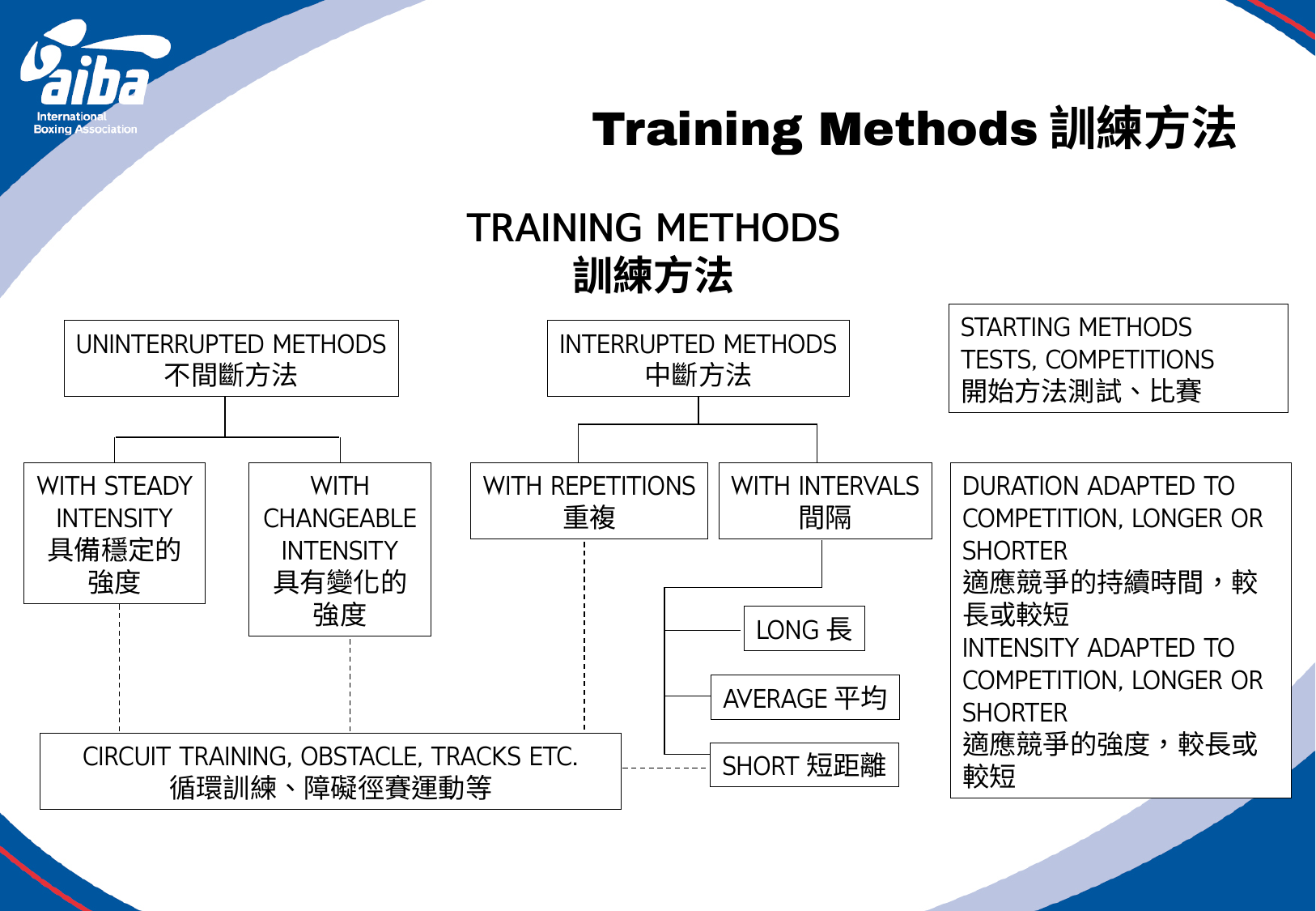

# Training Methods訓練方法
TRAINING METHODS
訓練方法
STARTING METHODS TESTS, COMPETITIONS
開始方法測試、比賽
UNINTERRUPTED METHODS
不間斷方法
INTERRUPTED METHODS
中斷方法
WITH STEADY INTENSITY
具備穩定的強度
WITH CHANGEABLE INTENSITY
具有變化的強度
WITH REPETITIONS
重複
WITH INTERVALS
間隔
DURATION ADAPTED TO COMPETITION, LONGER OR SHORTER
適應競爭的持續時間，較長或較短
INTENSITY ADAPTED TO COMPETITION, LONGER OR SHORTER
適應競爭的強度，較長或較短
LONG長
AVERAGE平均
CIRCUIT TRAINING, OBSTACLE, TRACKS ETC.
循環訓練、障礙徑賽運動等
SHORT短距離